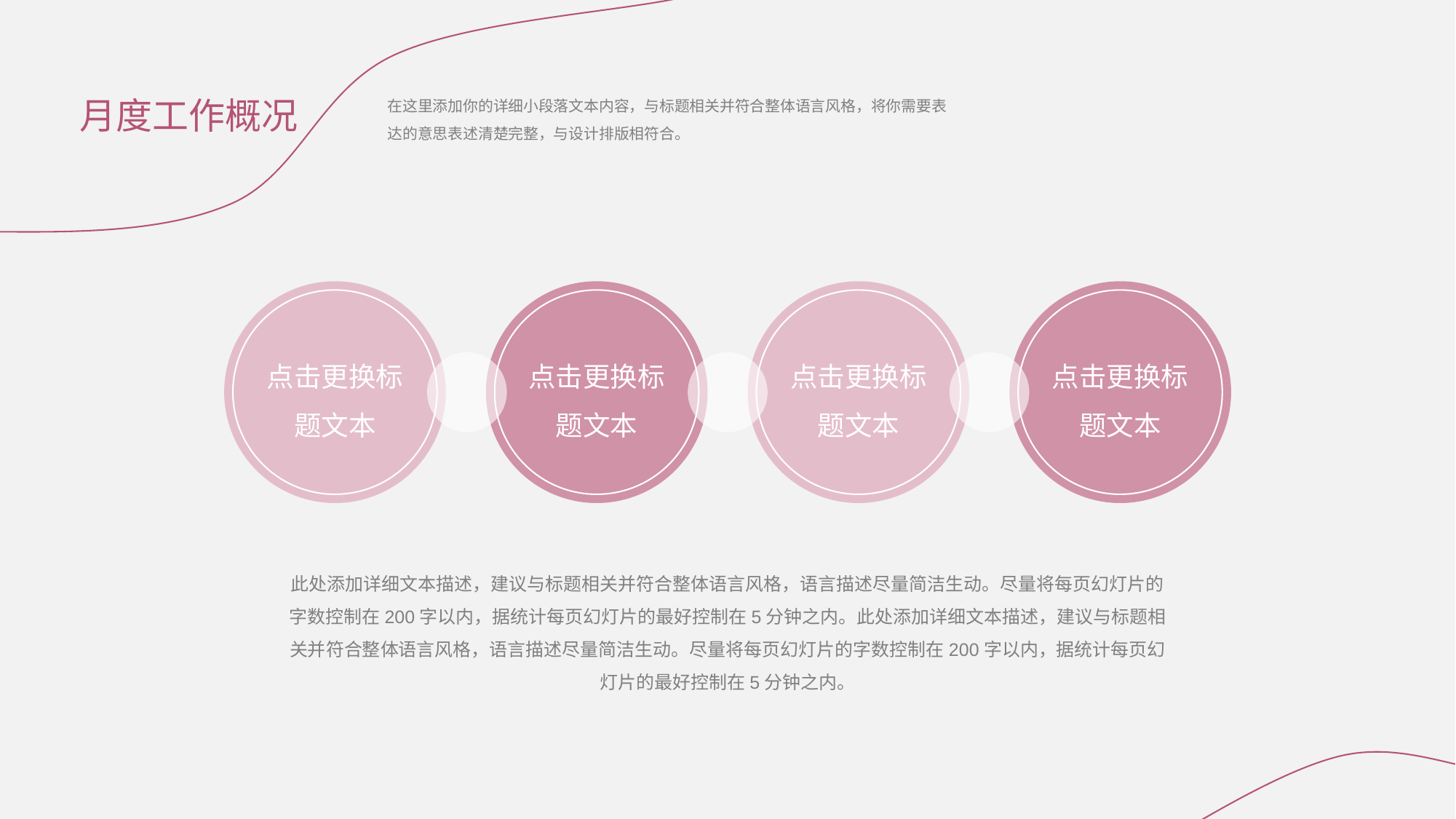

月度工作概况
在这里添加你的详细小段落文本内容，与标题相关并符合整体语言风格，将你需要表达的意思表述清楚完整，与设计排版相符合。

点击更换标题文本
点击更换标题文本
点击更换标题文本
点击更换标题文本

此处添加详细文本描述，建议与标题相关并符合整体语言风格，语言描述尽量简洁生动。尽量将每页幻灯片的字数控制在200字以内，据统计每页幻灯片的最好控制在5分钟之内。此处添加详细文本描述，建议与标题相关并符合整体语言风格，语言描述尽量简洁生动。尽量将每页幻灯片的字数控制在200字以内，据统计每页幻灯片的最好控制在5分钟之内。